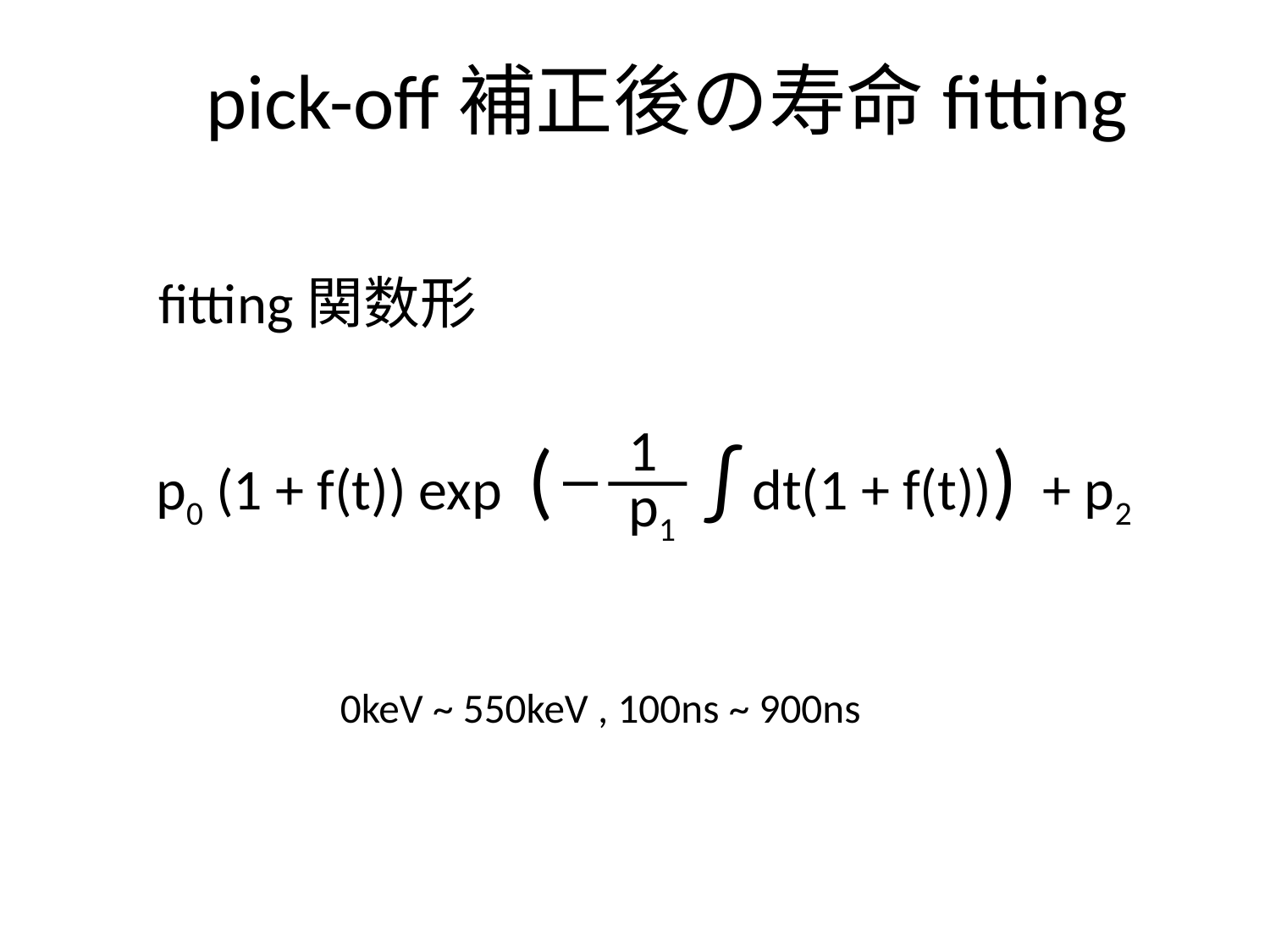

pick-off補正後の寿命fitting
fitting関数形
1
p0 (1 + f(t)) exp  (            ∫ dt(1 + f(t)))  + p2

p1

0keV ~ 550keV , 100ns ~ 900ns